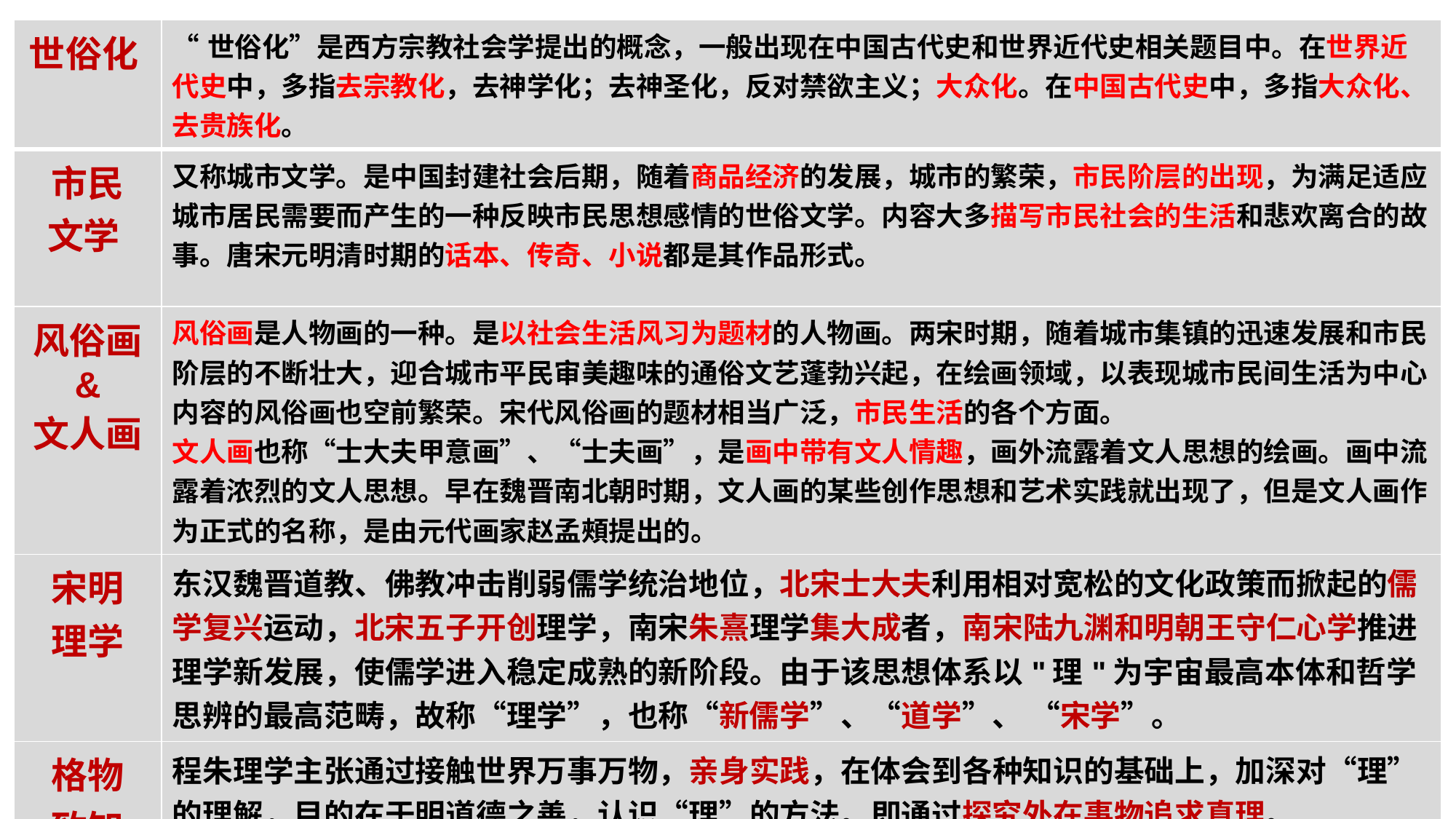

| 世俗化 | “世俗化”是西方宗教社会学提出的概念，一般出现在中国古代史和世界近代史相关题目中。在世界近代史中，多指去宗教化，去神学化；去神圣化，反对禁欲主义；大众化。在中国古代史中，多指大众化、去贵族化。 |
| --- | --- |
| 市民 文学 | 又称城市文学。是中国封建社会后期，随着商品经济的发展，城市的繁荣，市民阶层的出现，为满足适应城市居民需要而产生的一种反映市民思想感情的世俗文学。内容大多描写市民社会的生活和悲欢离合的故事。唐宋元明清时期的话本、传奇、小说都是其作品形式。 |
| 风俗画 & 文人画 | 风俗画是人物画的一种。是以社会生活风习为题材的人物画。两宋时期，随着城市集镇的迅速发展和市民阶层的不断壮大，迎合城市平民审美趣味的通俗文艺蓬勃兴起，在绘画领域，以表现城市民间生活为中心内容的风俗画也空前繁荣。宋代风俗画的题材相当广泛，市民生活的各个方面。 文人画也称“士大夫甲意画”、“士夫画”，是画中带有文人情趣，画外流露着文人思想的绘画。画中流露着浓烈的文人思想。早在魏晋南北朝时期，文人画的某些创作思想和艺术实践就出现了，但是文人画作为正式的名称，是由元代画家赵孟頰提出的。 |
| 宋明 理学 | 东汉魏晋道教、佛教冲击削弱儒学统治地位，北宋士大夫利用相对宽松的文化政策而掀起的儒学复兴运动，北宋五子开创理学，南宋朱熹理学集大成者，南宋陆九渊和明朝王守仁心学推进理学新发展，使儒学进入稳定成熟的新阶段。由于该思想体系以"理"为宇宙最高本体和哲学思辨的最高范畴，故称“理学”，也称“新儒学”、“道学”、 “宋学”。 |
| 格物 致知 | 程朱理学主张通过接触世界万事万物，亲身实践，在体会到各种知识的基础上，加深对“理”的理解，目的在于明道德之善，认识“理”的方法。即通过探究外在事物追求真理。 |